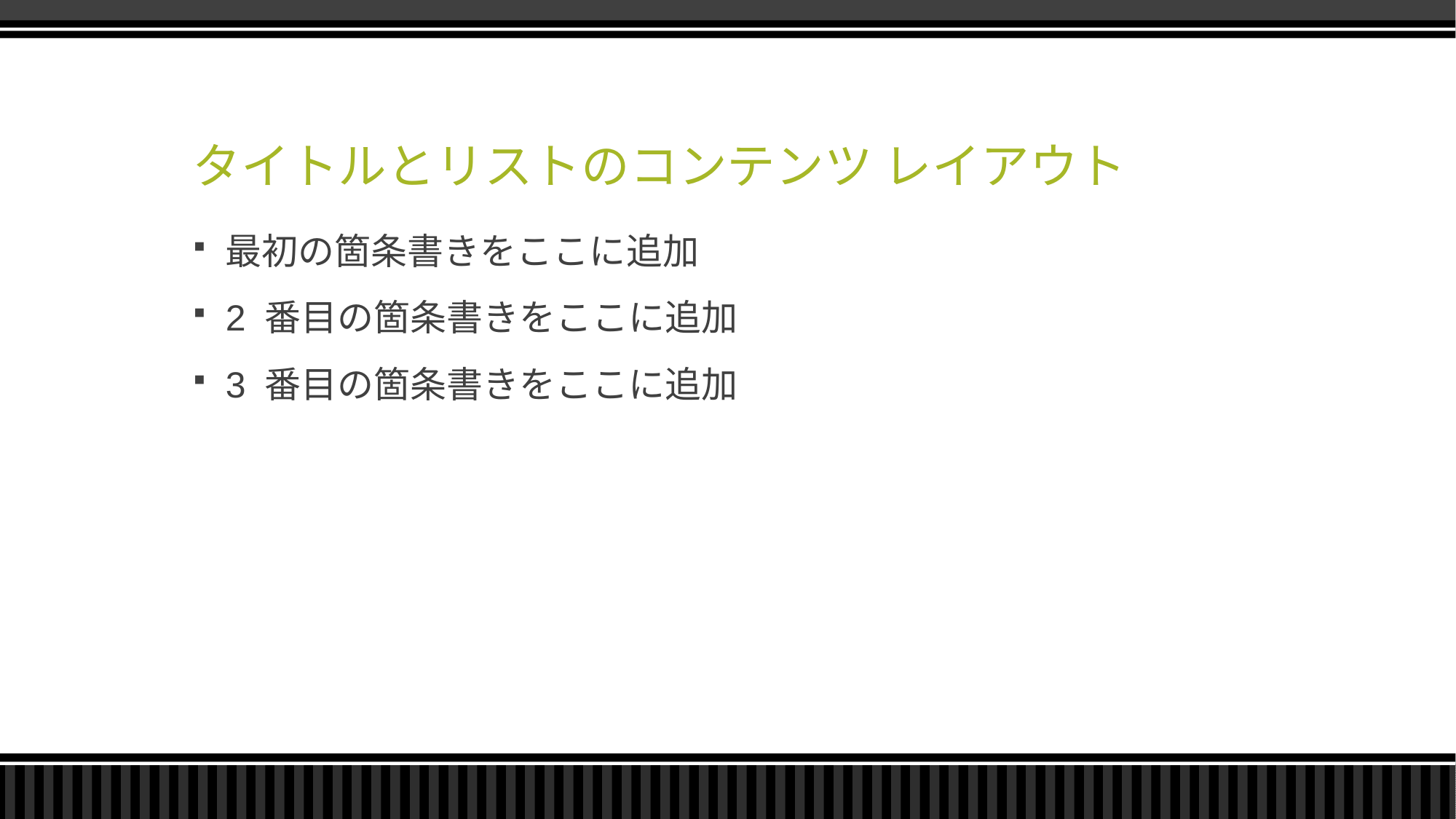

# タイトルとリストのコンテンツ レイアウト
最初の箇条書きをここに追加
2 番目の箇条書きをここに追加
3 番目の箇条書きをここに追加